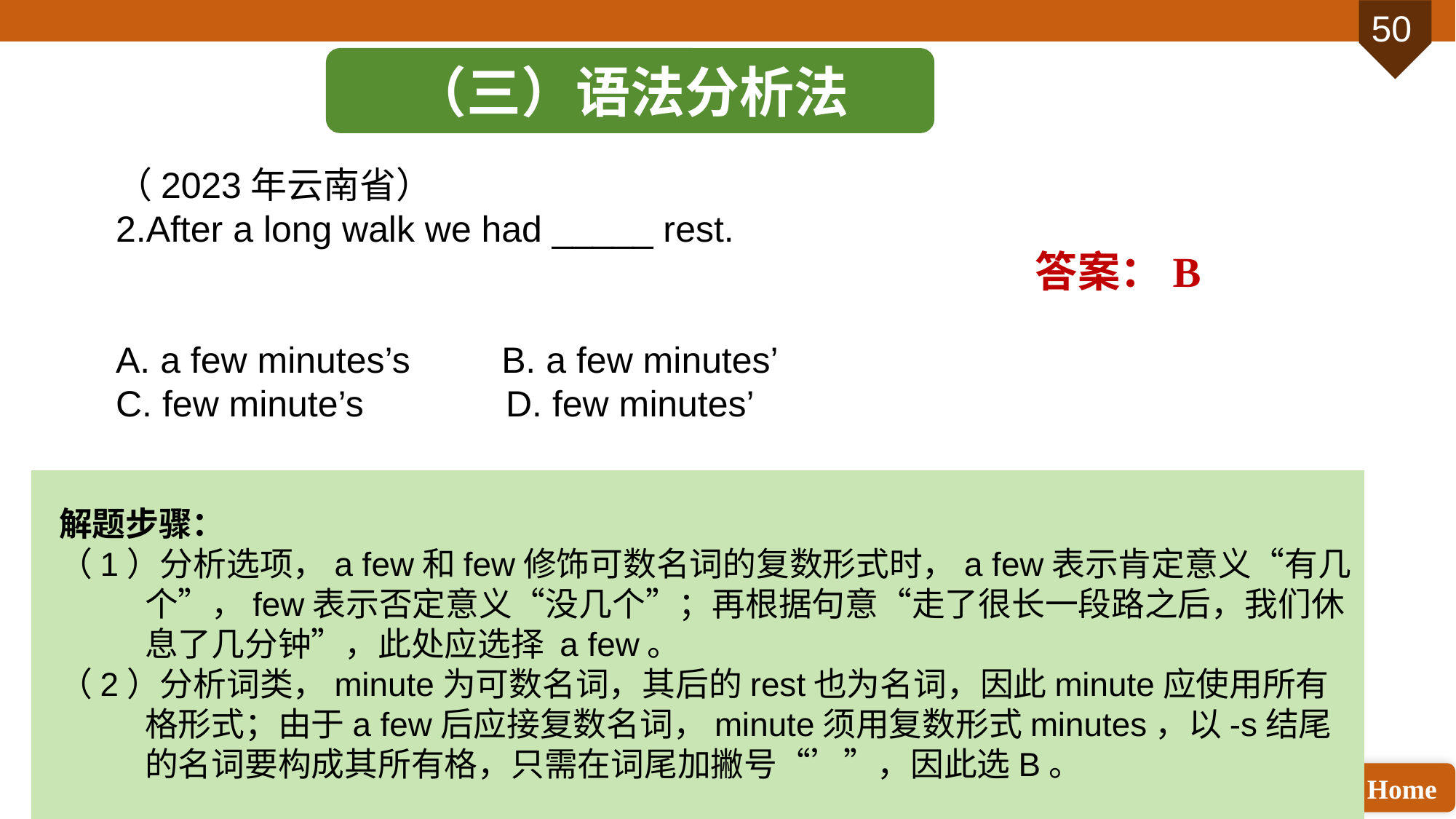

（三）语法分析法
（2023年云南省）
2.After a long walk we had _____ rest.

A. a few minutes’s         B. a few minutes’
C. few minute’s              D. few minutes’
答案：B

解题步骤：
（1）分析选项，a few和few修饰可数名词的复数形式时，a few表示肯定意义“有几个”，few表示否定意义“没几个”；再根据句意“走了很长一段路之后，我们休息了几分钟”，此处应选择 a few。
（2）分析词类，minute为可数名词，其后的rest也为名词，因此minute应使用所有格形式；由于a few后应接复数名词，minute须用复数形式minutes，以-s结尾的名词要构成其所有格，只需在词尾加撇号“’”，因此选B。